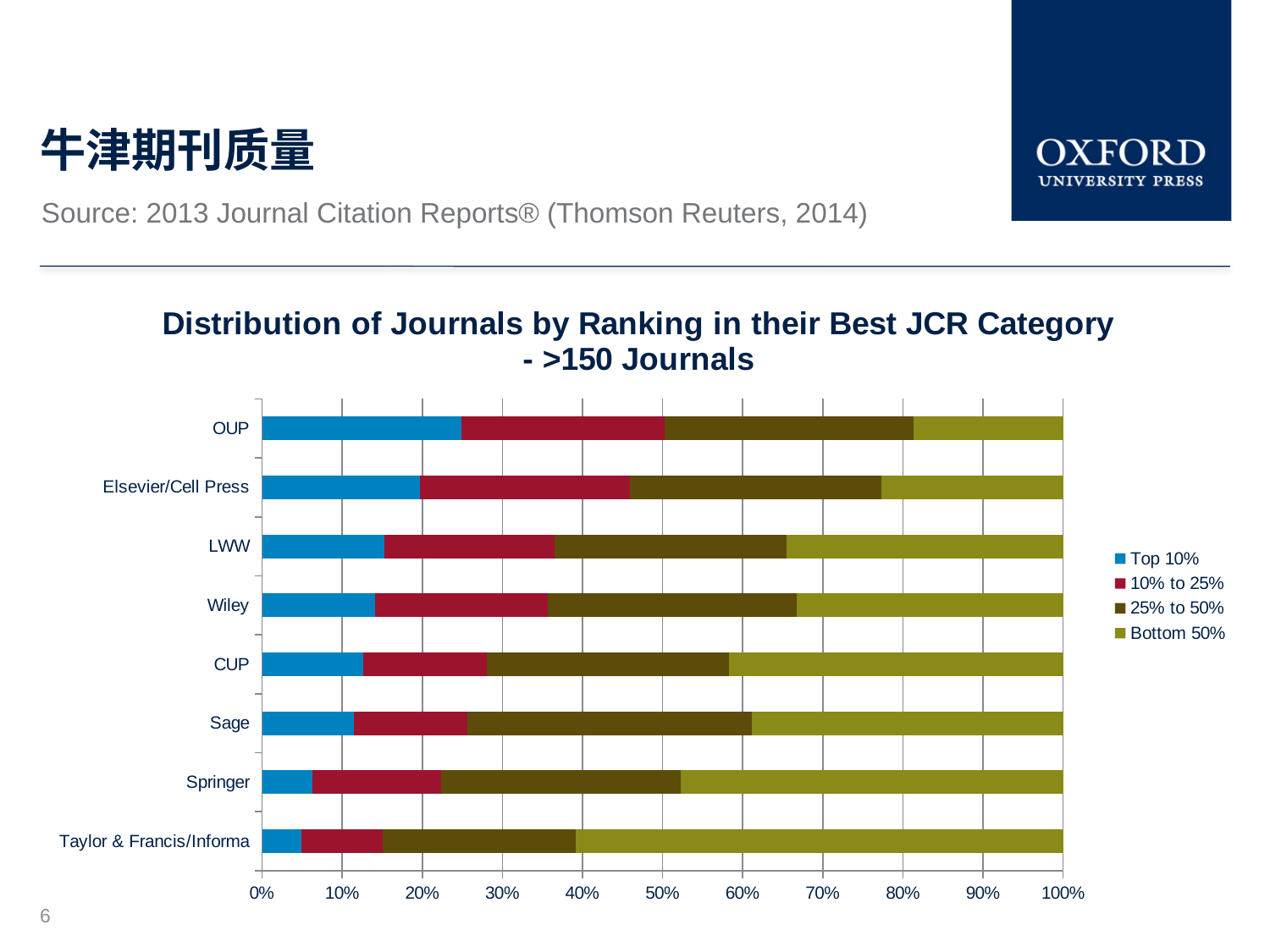

# 牛津期刊质量
Source: 2013 Journal Citation Reports® (Thomson Reuters, 2014)

### Chart: Distribution of Journals by Ranking in their Best JCR Category - >150 Journals

| Category | Top 10% | 10% to 25% | 25% to 50% | Bottom 50% |
|---|---|---|---|---|
| Taylor & Francis/Informa | 0.04912663755458517 | 0.10152838427947598 | 0.24126637554585156 | 0.6080786026200876 |
| Springer | 0.06309904153354634 | 0.16054313099041537 | 0.2987220447284345 | 0.4776357827476038 |
| Sage | 0.11441647597254007 | 0.14187643020594964 | 0.3546910755148742 | 0.38901601830663624 |
| CUP | 0.12637362637362634 | 0.1538461538461539 | 0.30219780219780223 | 0.4175824175824177 |
| Wiley | 0.14129520605550885 | 0.21530698065601347 | 0.31034482758620696 | 0.33305298570227093 |
| LWW | 0.15228426395939093 | 0.2131979695431472 | 0.28934010152284273 | 0.3451776649746194 |
| Elsevier/Cell Press | 0.19672131147540986 | 0.2622950819672132 | 0.3146279949558639 | 0.22635561160151318 |
| OUP | 0.24870466321243526 | 0.25388601036269437 | 0.3108808290155442 | 0.18652849740932648 |
6